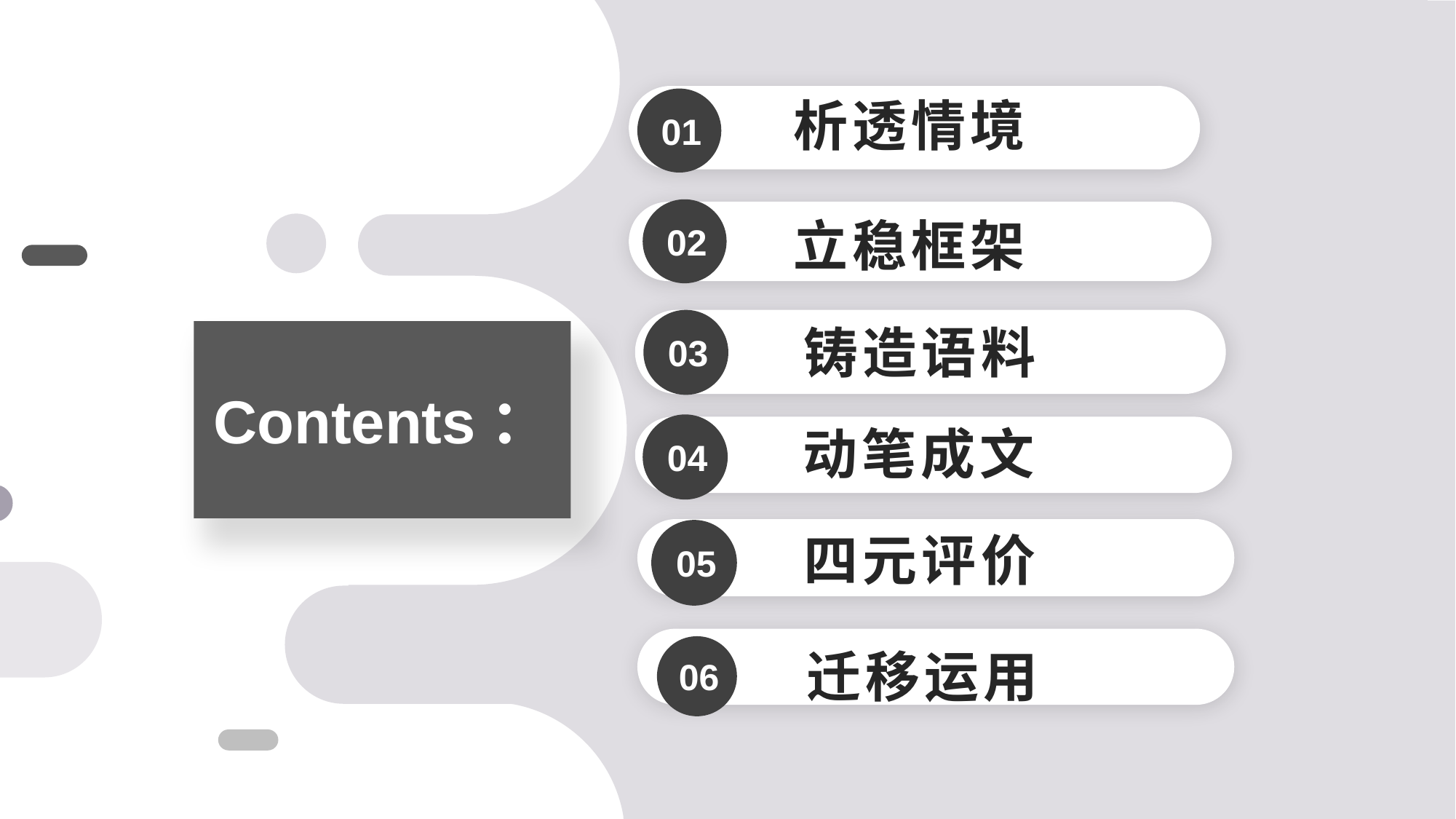

01
析透情境
02

立稳框架

03
# Contents：
铸造语料
04

动笔成文

05
四元评价

06
迁移运用